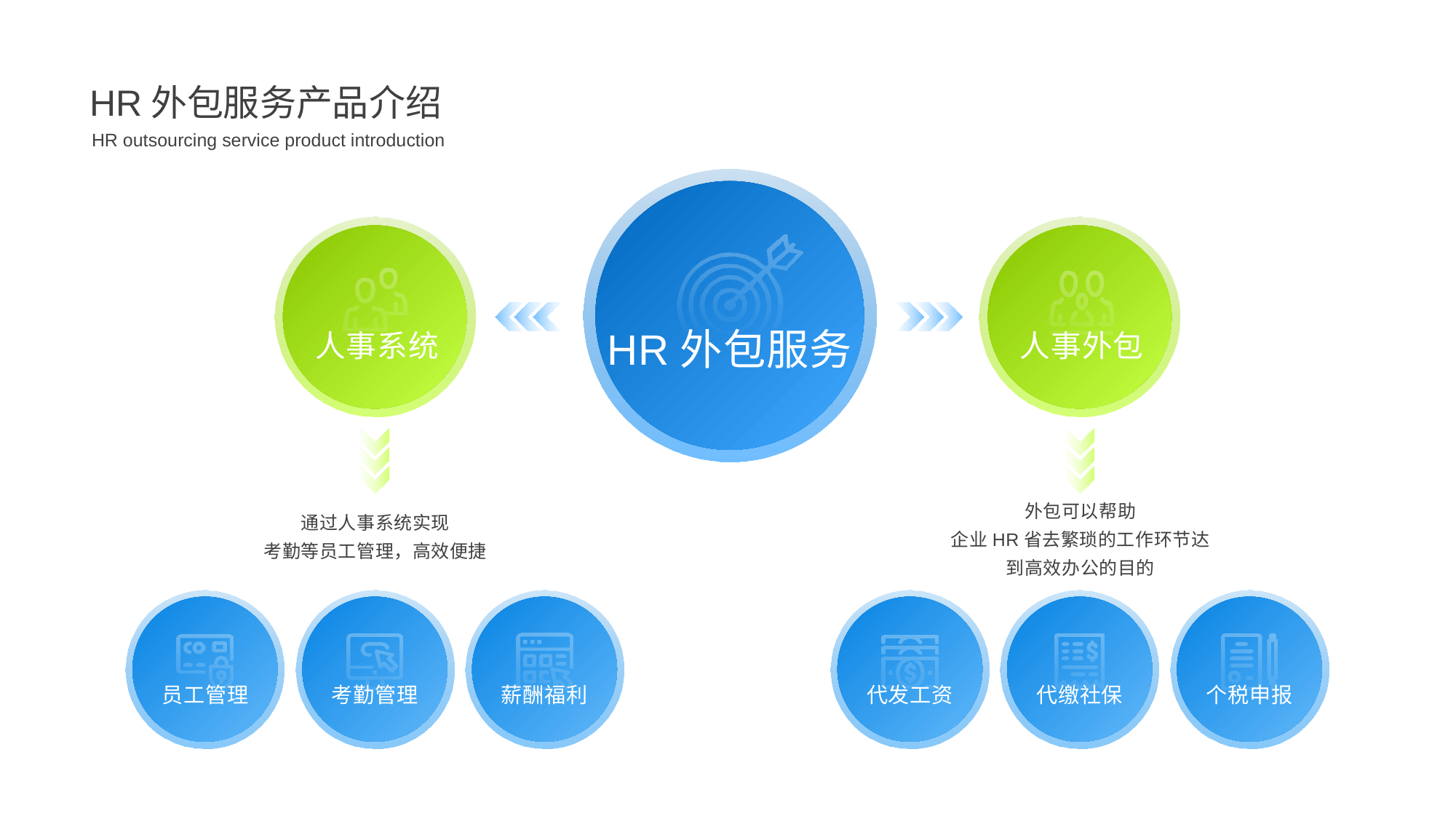

HR外包服务产品介绍
HR outsourcing service product introduction

HR外包服务
人事系统
人事外包

外包可以帮助
企业HR省去繁琐的工作环节达到高效办公的目的
通过人事系统实现
考勤等员工管理，高效便捷

员工管理
考勤管理
薪酬福利
代发工资
代缴社保
个税申报